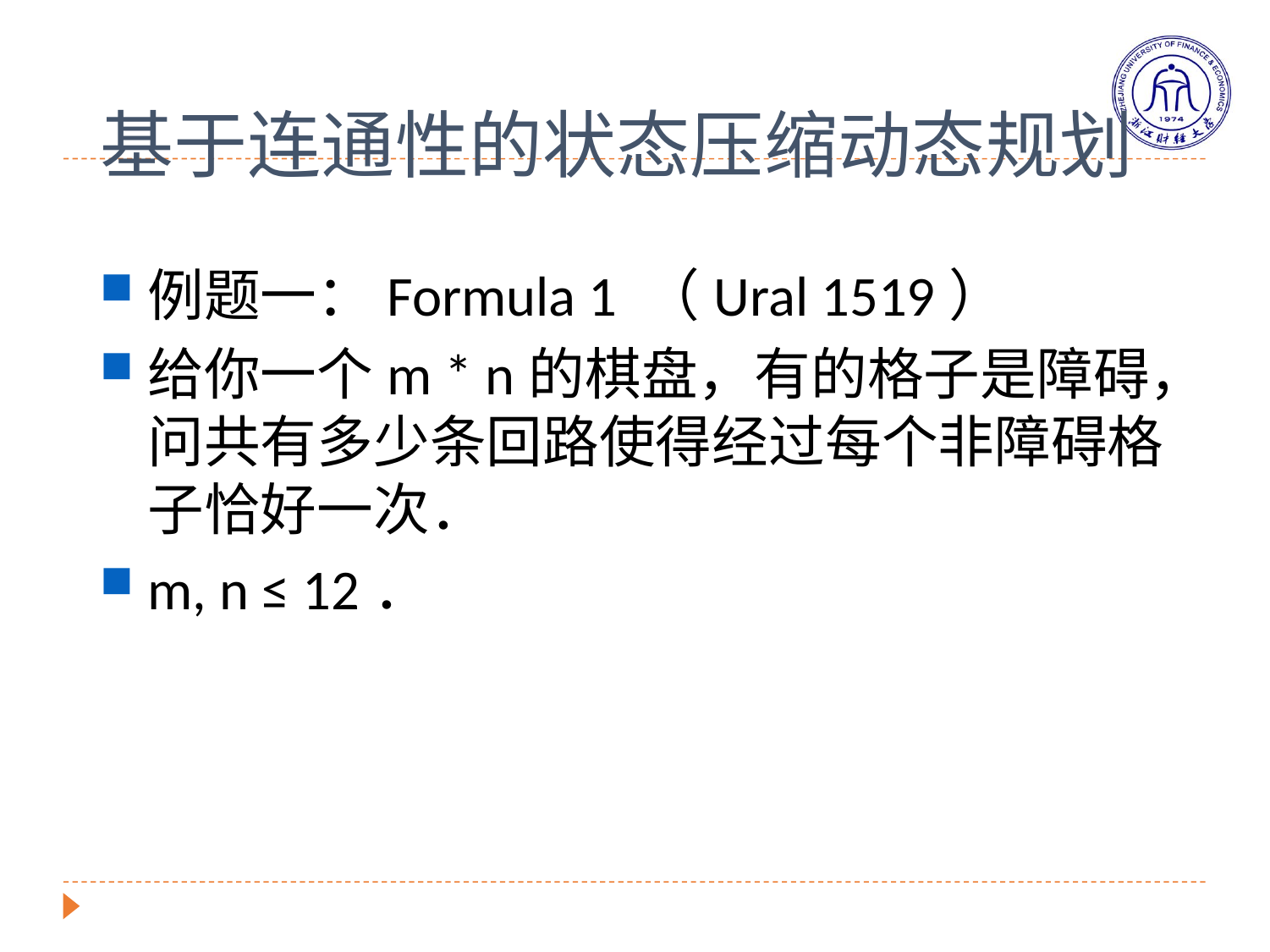

# 基于连通性的状态压缩动态规划
例题一：Formula 1 （Ural 1519）
给你一个m * n的棋盘，有的格子是障碍，问共有多少条回路使得经过每个非障碍格子恰好一次．
m, n ≤ 12．